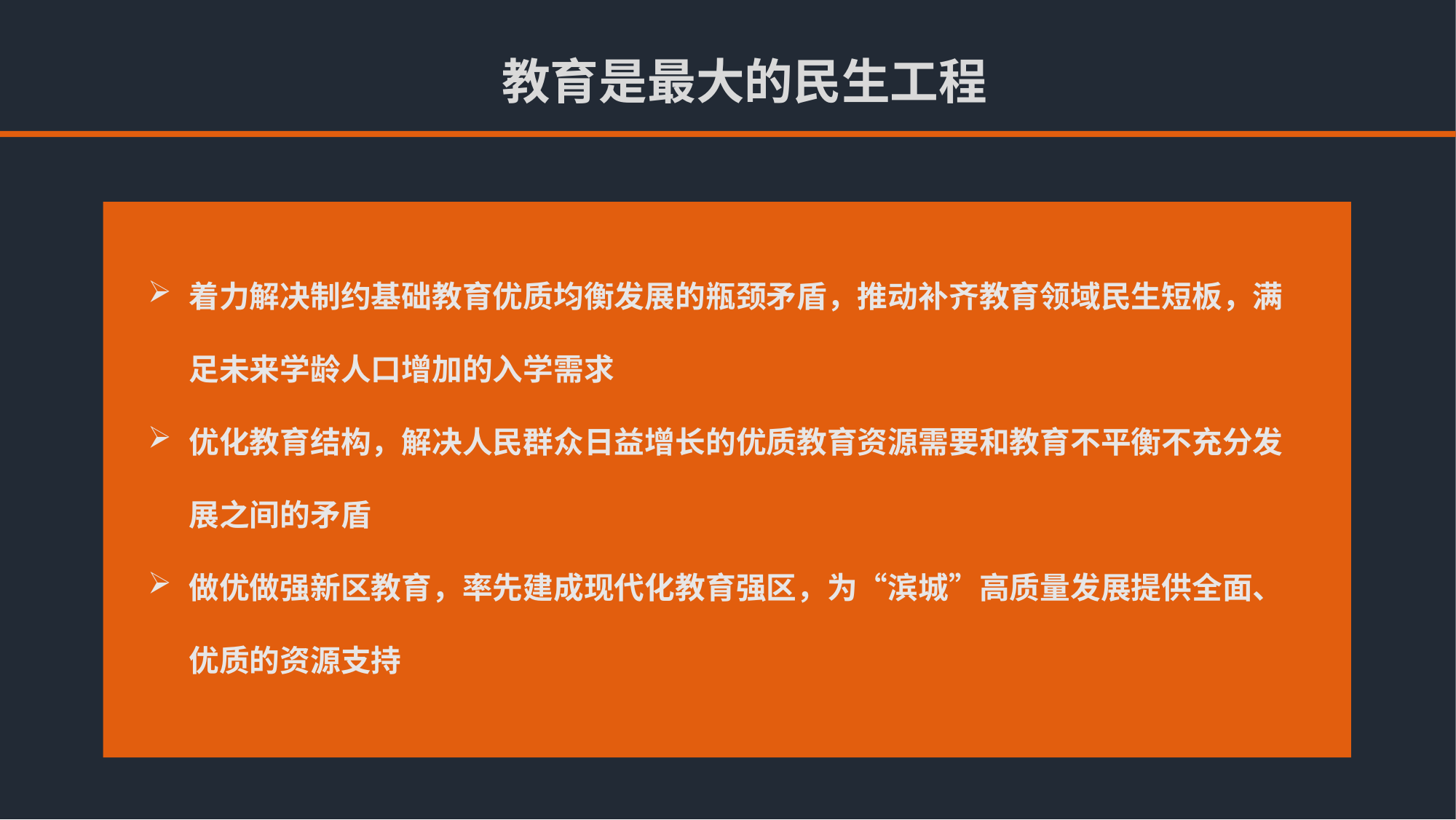

教育是最大的民生工程

着力解决制约基础教育优质均衡发展的瓶颈矛盾，推动补齐教育领域民生短板，满足未来学龄人口增加的入学需求
优化教育结构，解决人民群众日益增长的优质教育资源需要和教育不平衡不充分发展之间的矛盾
做优做强新区教育，率先建成现代化教育强区，为“滨城”高质量发展提供全面、优质的资源支持